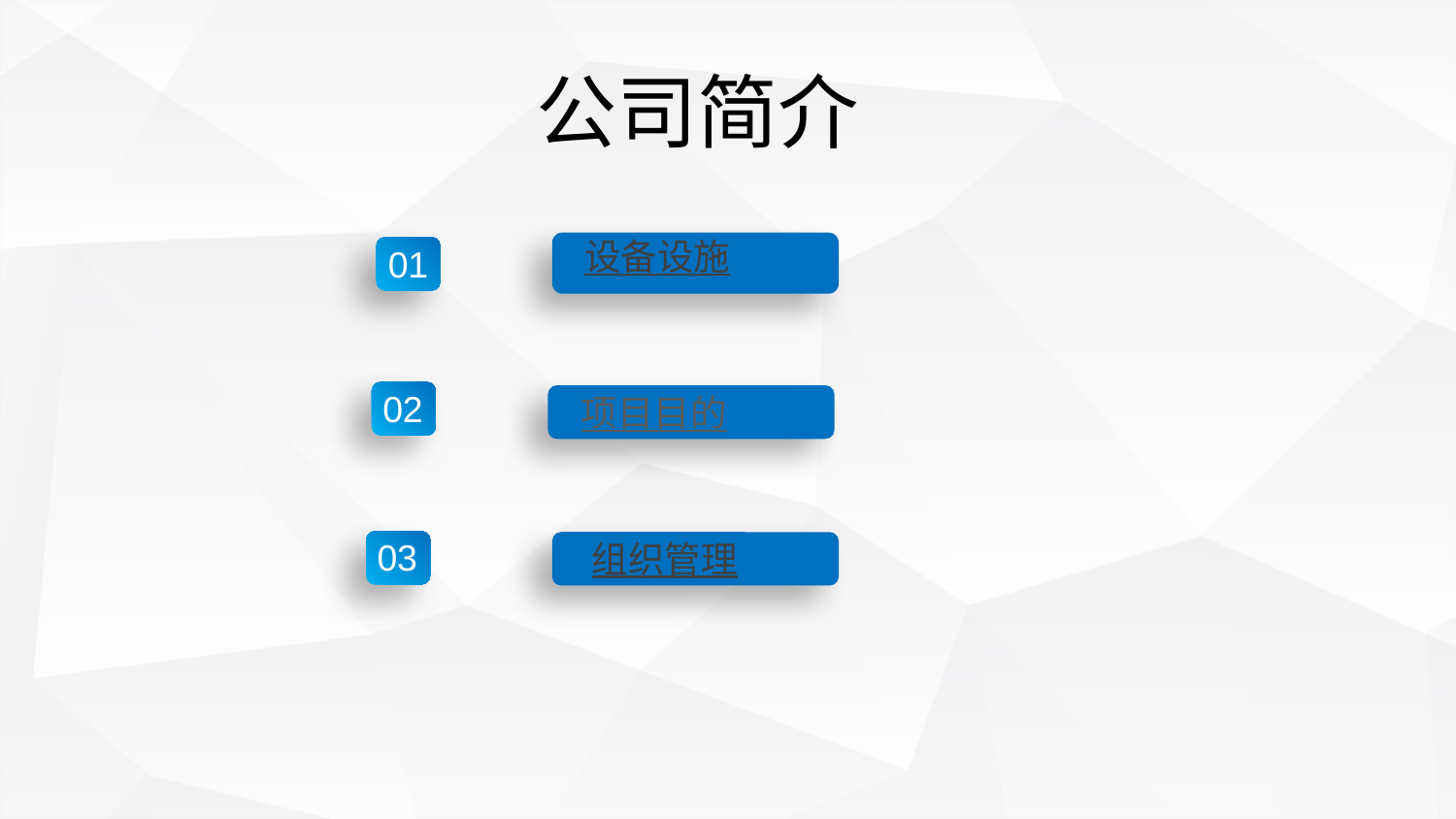

公司简介
设备设施

01

02

项目目的

组织管理

03